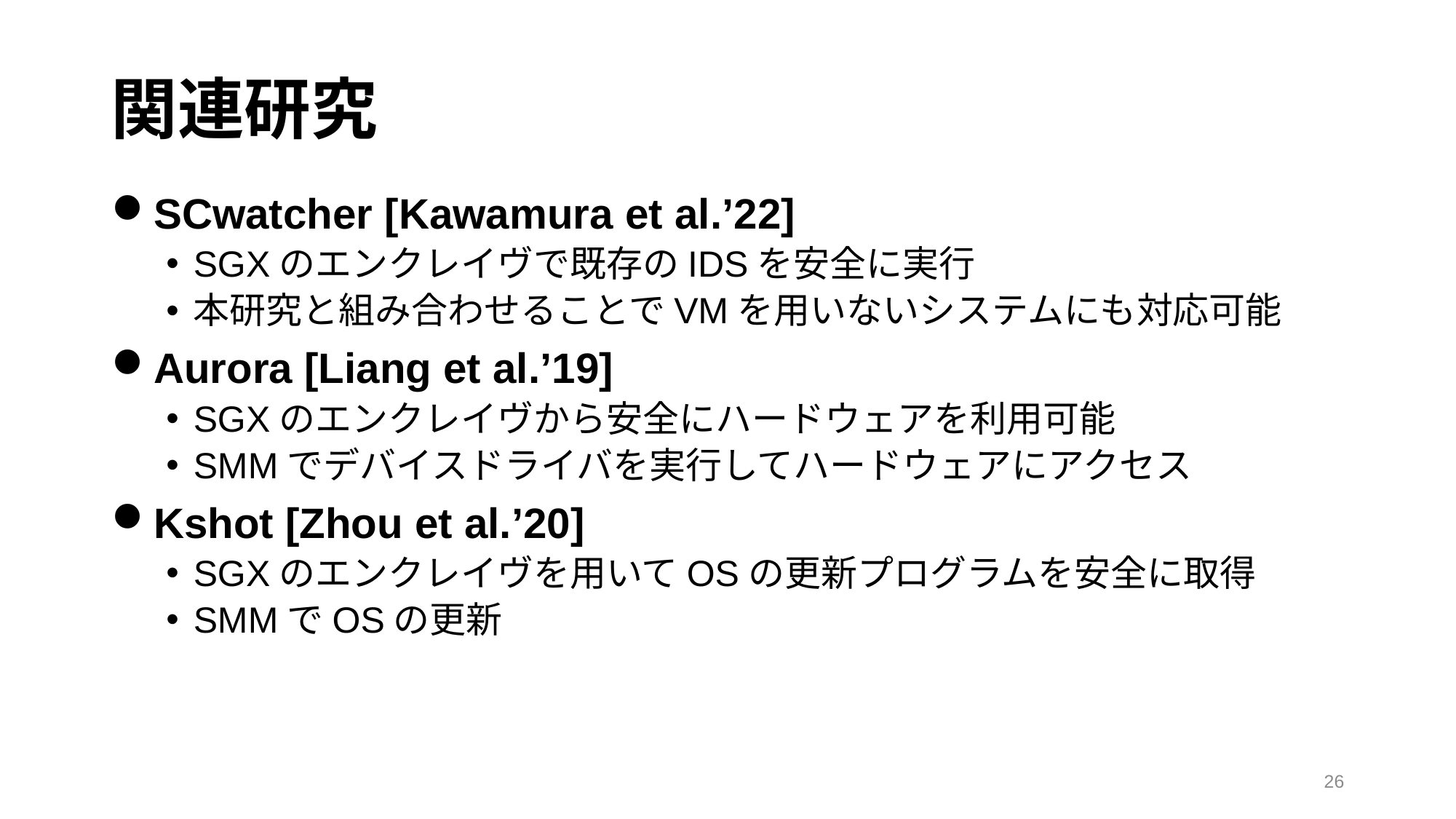

# 関連研究
SCwatcher [Kawamura et al.’22]
SGXのエンクレイヴで既存のIDSを安全に実行
本研究と組み合わせることでVMを用いないシステムにも対応可能
Aurora [Liang et al.’19]
SGXのエンクレイヴから安全にハードウェアを利用可能
SMMでデバイスドライバを実行してハードウェアにアクセス
Kshot [Zhou et al.’20]
SGXのエンクレイヴを用いてOSの更新プログラムを安全に取得
SMMでOSの更新

26